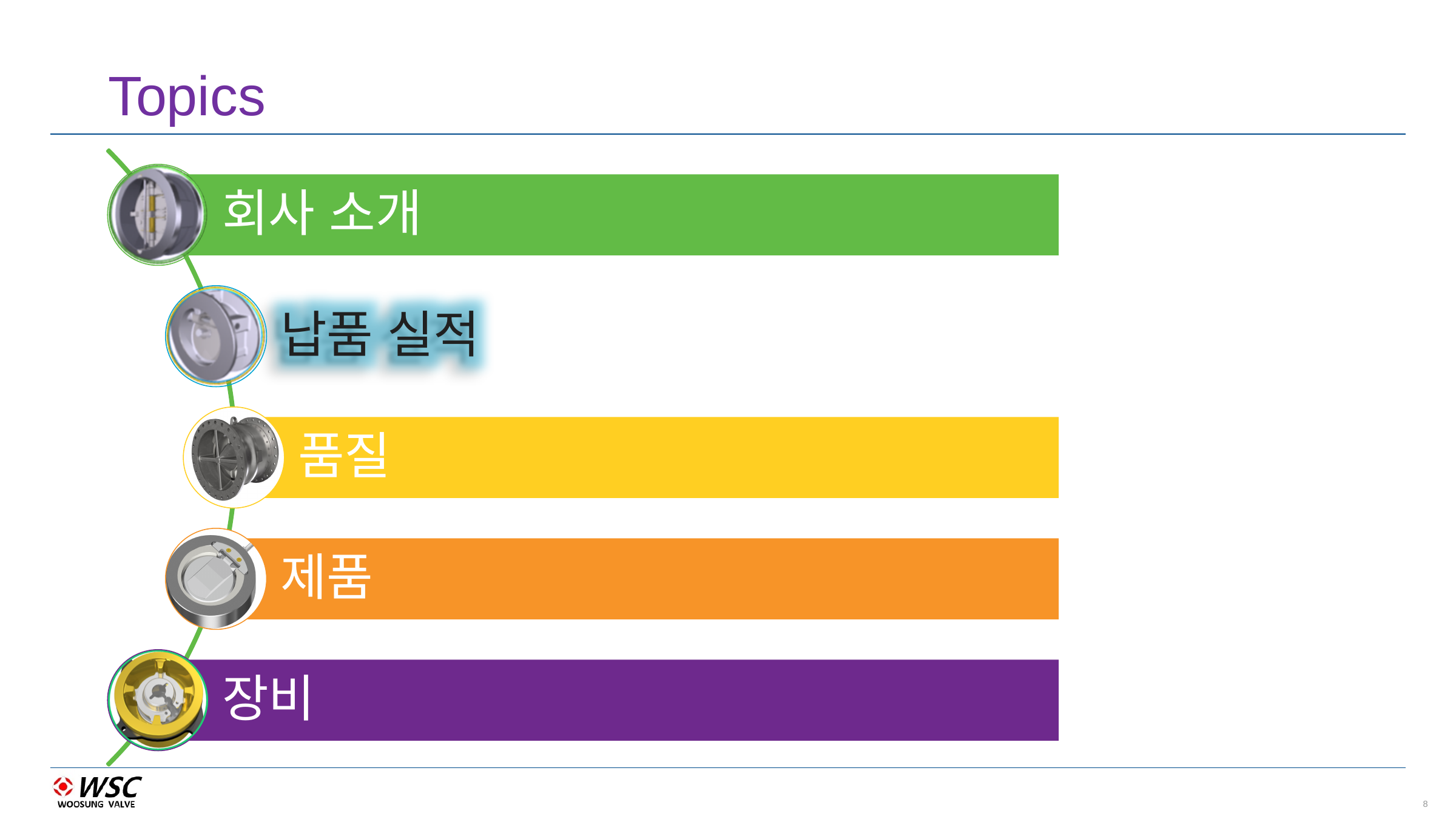

Topics
회사 소개
납품 실적
품질
제품
장비